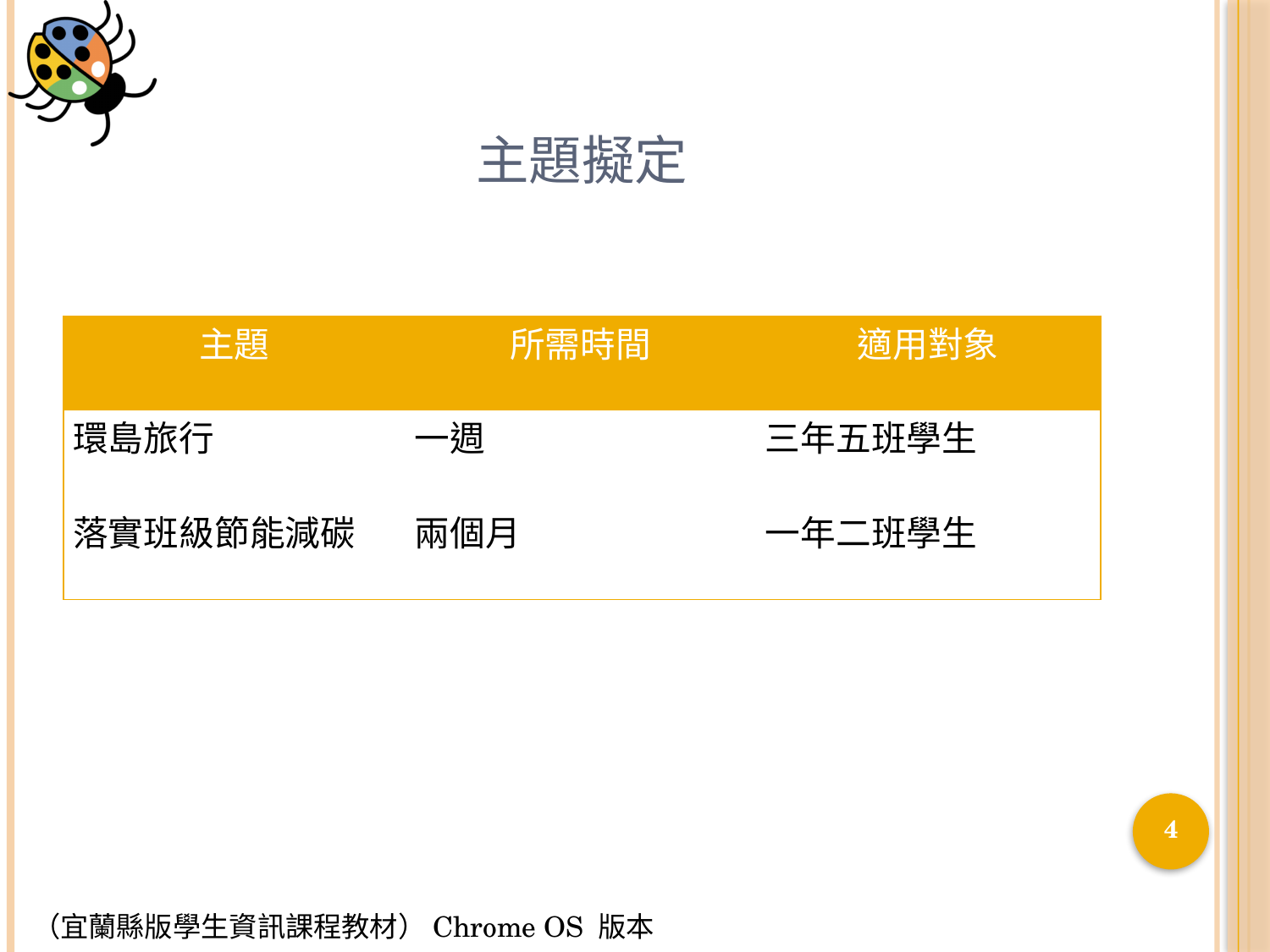

# 主題擬定
| 主題 | 所需時間 | 適用對象 |
| --- | --- | --- |
| 環島旅行 | 一週 | 三年五班學生 |
| 落實班級節能減碳 | 兩個月 | 一年二班學生 |
4